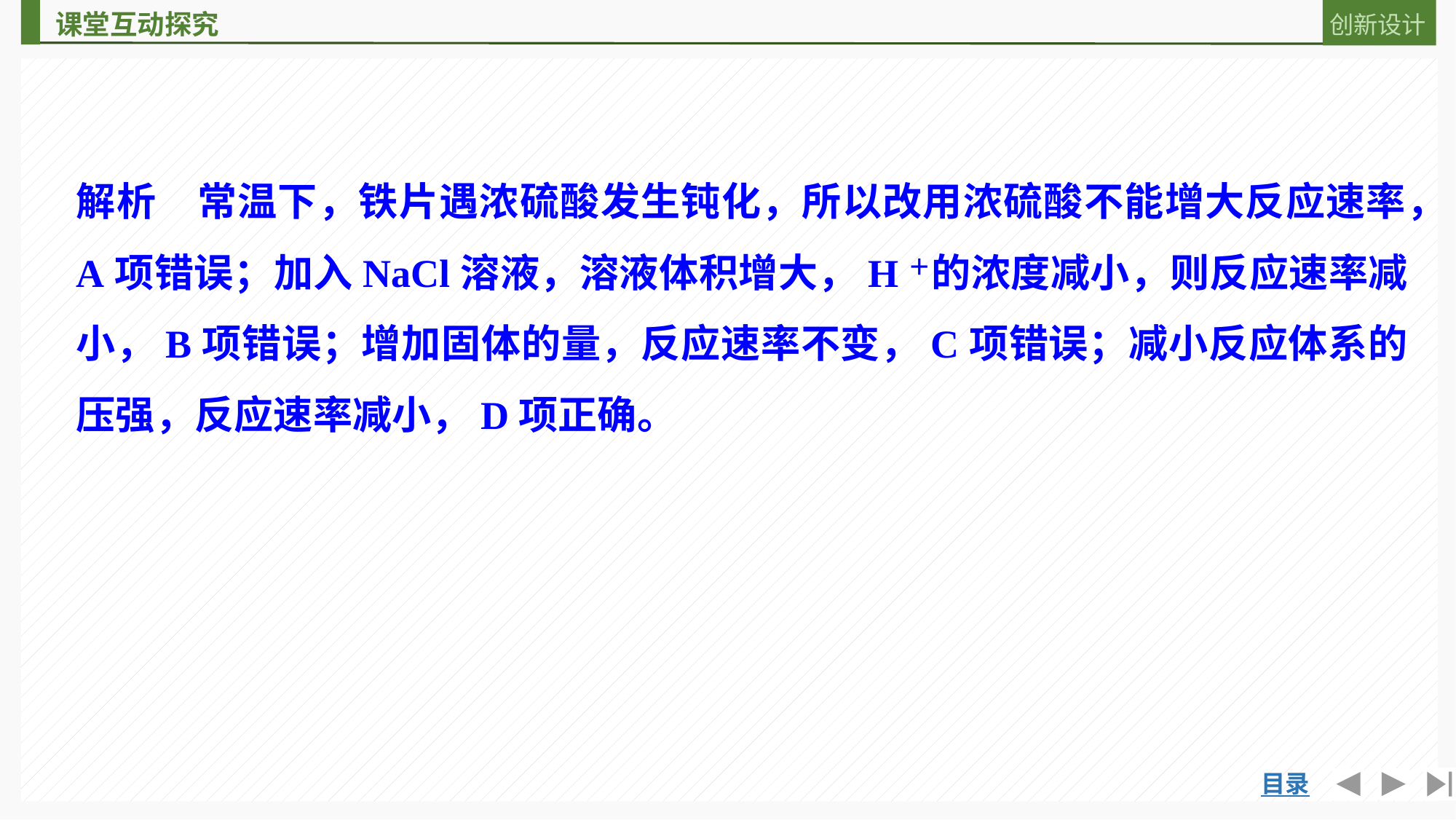

解析　常温下，铁片遇浓硫酸发生钝化，所以改用浓硫酸不能增大反应速率，A项错误；加入NaCl溶液，溶液体积增大，H＋的浓度减小，则反应速率减小，B项错误；增加固体的量，反应速率不变，C项错误；减小反应体系的压强，反应速率减小，D项正确。